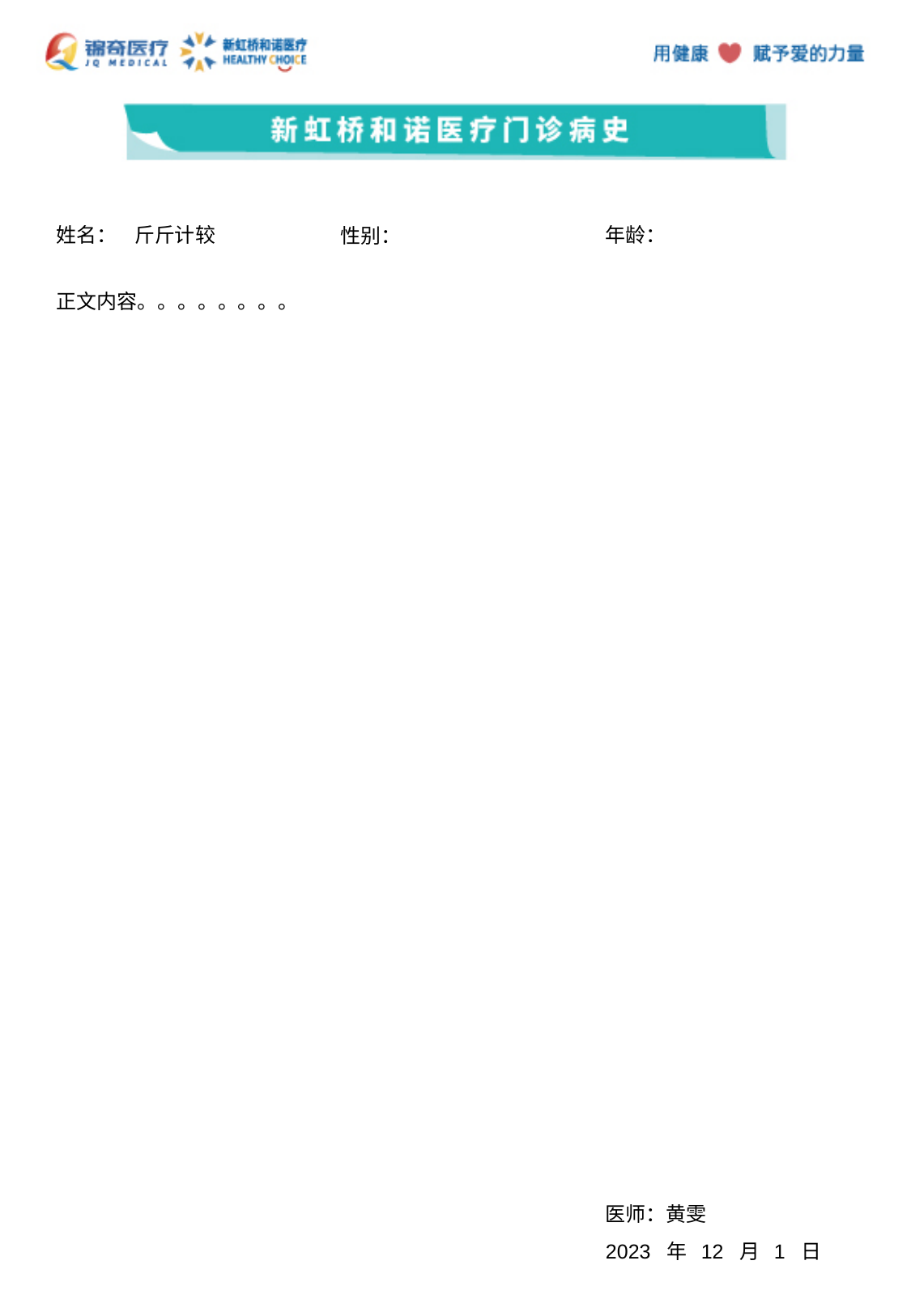

姓名：    斤斤计较
年龄：
性别：
正文内容。。。。。。。。
医师：黄雯
2023  年  12  月  1  日